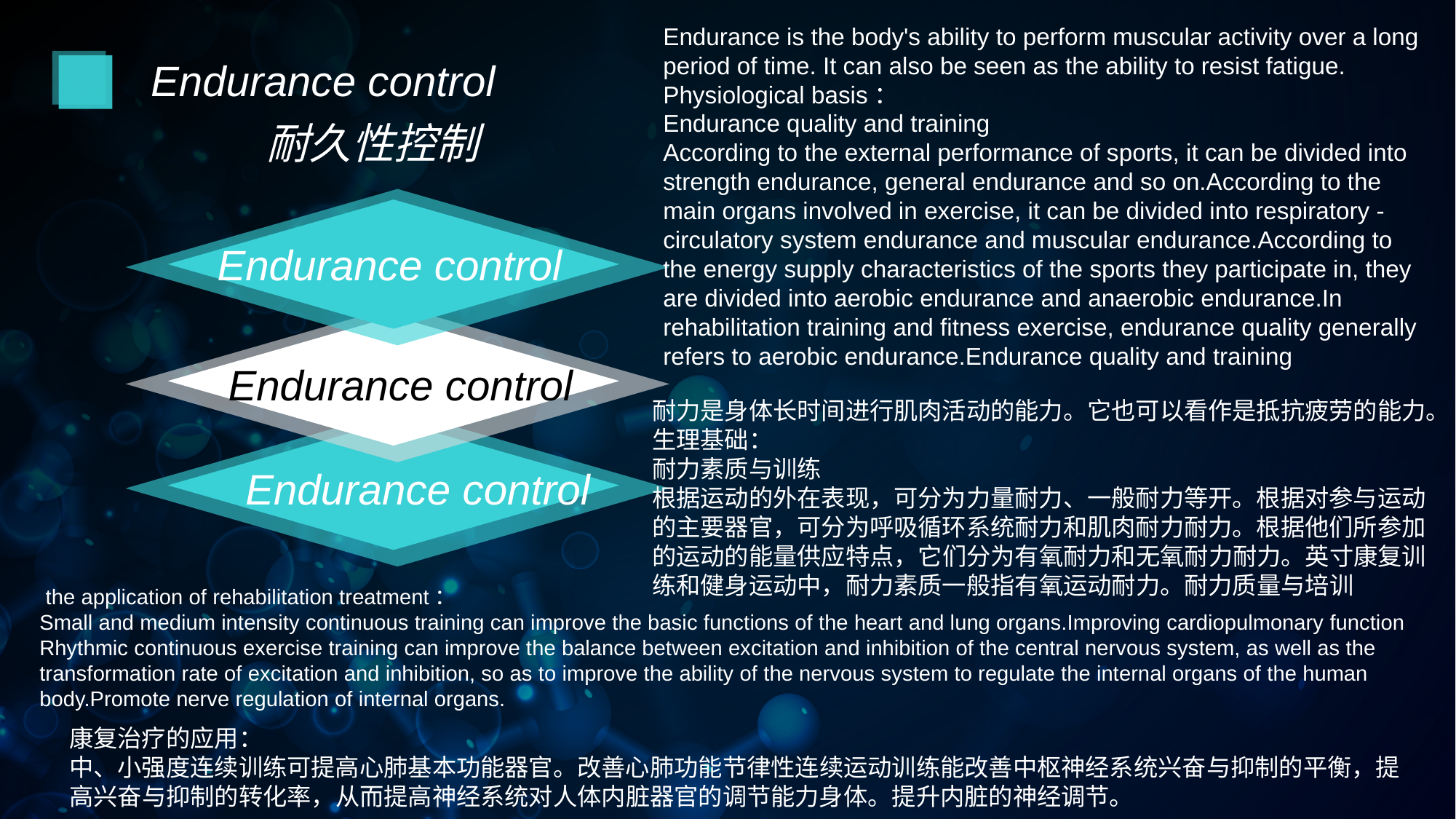

Endurance is the body's ability to perform muscular activity over a long period of time. It can also be seen as the ability to resist fatigue.
Physiological basis：
Endurance quality and training
According to the external performance of sports, it can be divided into strength endurance, general endurance and so on.According to the main organs involved in exercise, it can be divided into respiratory - circulatory system endurance and muscular endurance.According to the energy supply characteristics of the sports they participate in, they are divided into aerobic endurance and anaerobic endurance.In rehabilitation training and fitness exercise, endurance quality generally refers to aerobic endurance.Endurance quality and training

Endurance control

耐久性控制

Endurance control

Endurance control
耐力是身体长时间进行肌肉活动的能力。它也可以看作是抵抗疲劳的能力。
生理基础：
耐力素质与训练
根据运动的外在表现，可分为力量耐力、一般耐力等开。根据对参与运动的主要器官，可分为呼吸循环系统耐力和肌肉耐力耐力。根据他们所参加的运动的能量供应特点，它们分为有氧耐力和无氧耐力耐力。英寸康复训练和健身运动中，耐力素质一般指有氧运动耐力。耐力质量与培训

Endurance control
 the application of rehabilitation treatment：
Small and medium intensity continuous training can improve the basic functions of the heart and lung organs.Improving cardiopulmonary function Rhythmic continuous exercise training can improve the balance between excitation and inhibition of the central nervous system, as well as the transformation rate of excitation and inhibition, so as to improve the ability of the nervous system to regulate the internal organs of the human body.Promote nerve regulation of internal organs.
康复治疗的应用：
中、小强度连续训练可提高心肺基本功能器官。改善心肺功能节律性连续运动训练能改善中枢神经系统兴奋与抑制的平衡，提高兴奋与抑制的转化率，从而提高神经系统对人体内脏器官的调节能力身体。提升内脏的神经调节。